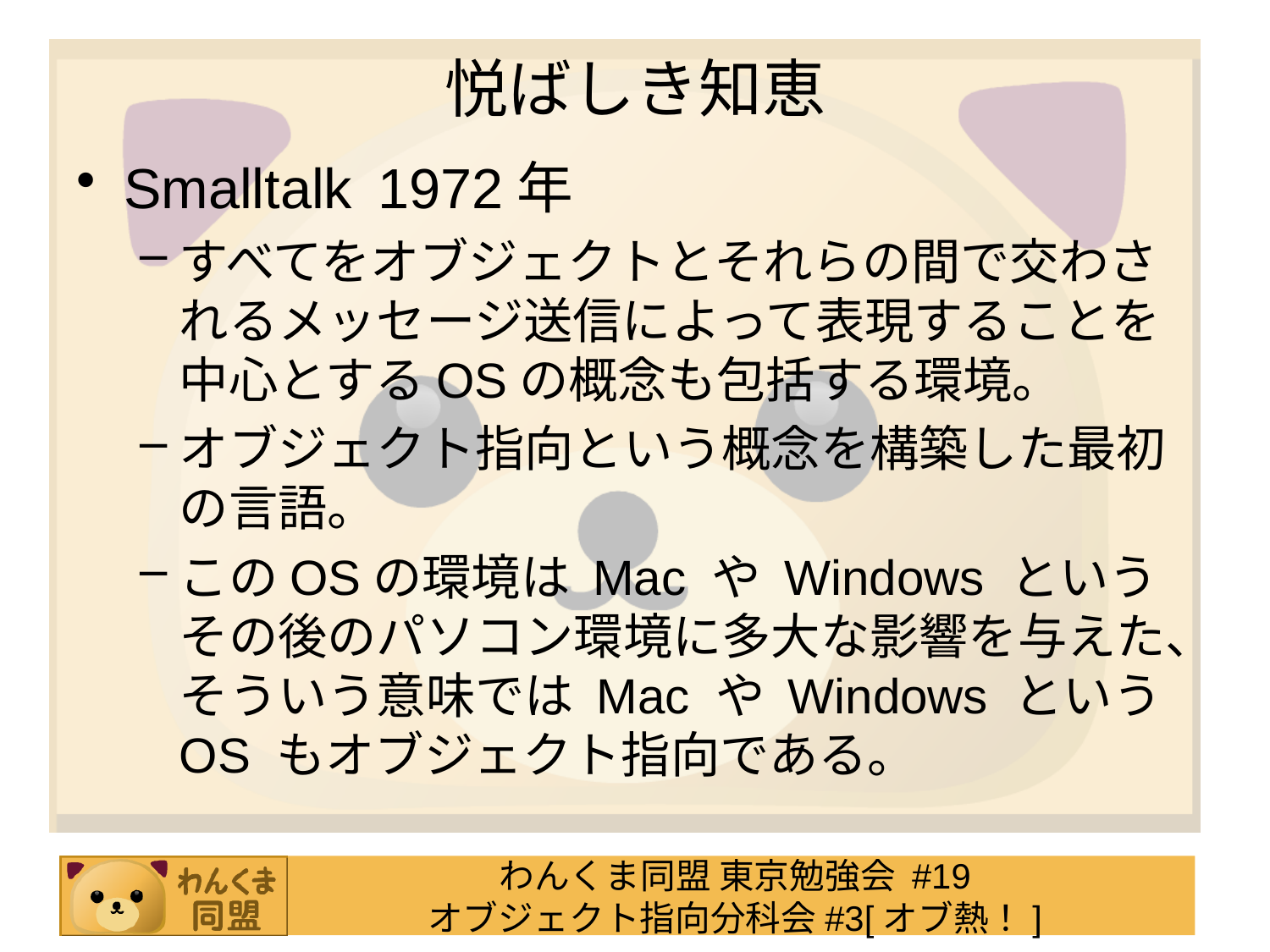

# 悦ばしき知恵
Smalltalk	1972年
すべてをオブジェクトとそれらの間で交わされるメッセージ送信によって表現することを中心とするOSの概念も包括する環境。
オブジェクト指向という概念を構築した最初の言語。
このOSの環境は Mac や Windows というその後のパソコン環境に多大な影響を与えた、そういう意味では Mac や Windows という OS もオブジェクト指向である。